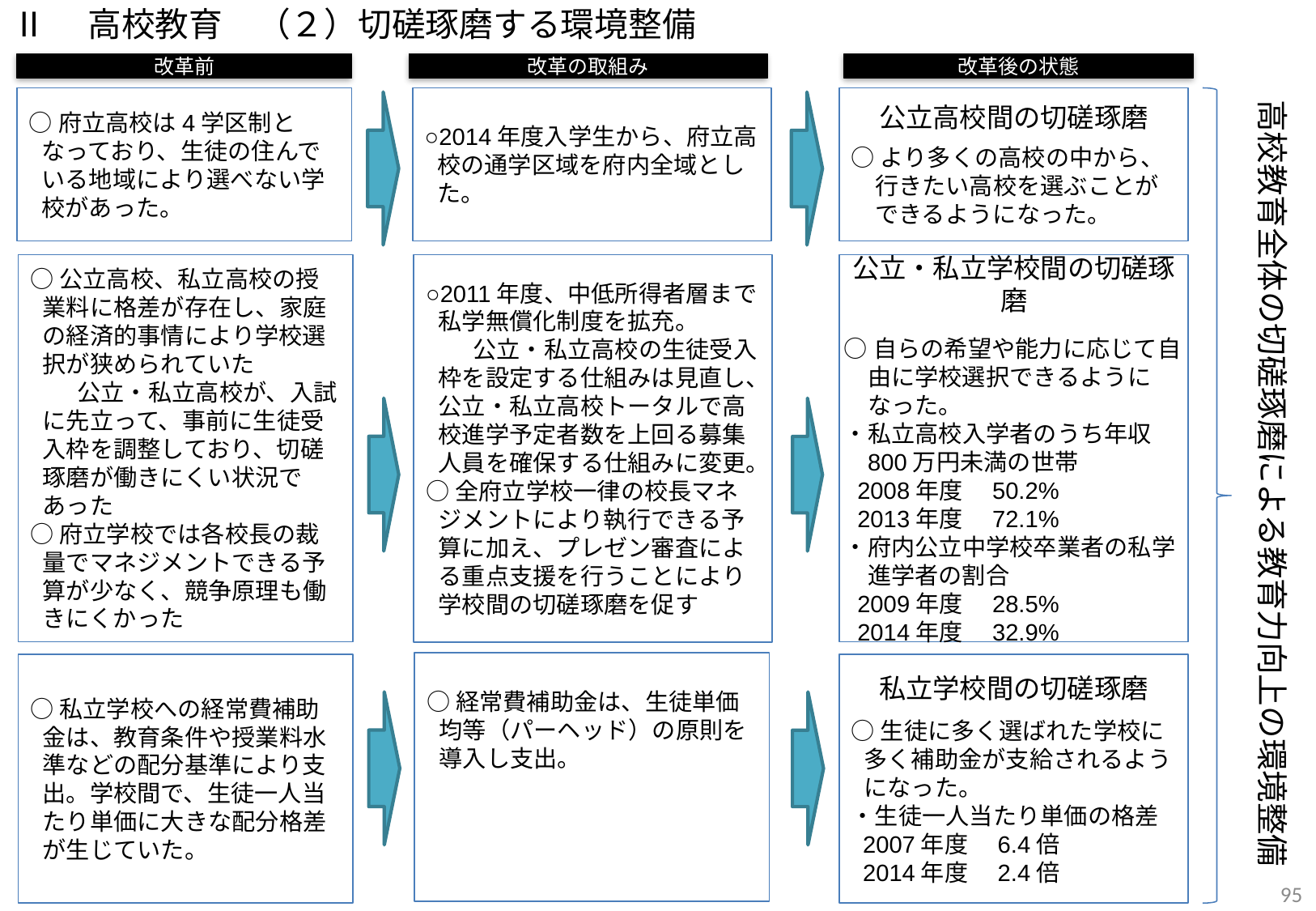

Ⅱ　高校教育　（２）切磋琢磨する環境整備
改革の取組み
改革前
改革後の状態
○府立高校は4学区制となっており、生徒の住んでいる地域により選べない学校があった。
公立高校間の切磋琢磨

○より多くの高校の中から、行きたい高校を選ぶことができるようになった。
○2014年度入学生から、府立高校の通学区域を府内全域とした。

高校教育全体の切磋琢磨による教育力向上の環境整備

○公立高校、私立高校の授業料に格差が存在し、家庭の経済的事情により学校選択が狭められていた
　　公立・私立高校が、入試に先立って、事前に生徒受入枠を調整しており、切磋琢磨が働きにくい状況であった
○府立学校では各校長の裁量でマネジメントできる予算が少なく、競争原理も働きにくかった
公立・私立学校間の切磋琢磨

○自らの希望や能力に応じて自由に学校選択できるようになった。
・私立高校入学者のうち年収800万円未満の世帯
2008年度　50.2%
2013年度　72.1%
・府内公立中学校卒業者の私学進学者の割合
2009年度　28.5%
2014年度　32.9%
○2011年度、中低所得者層まで私学無償化制度を拡充。
　　公立・私立高校の生徒受入枠を設定する仕組みは見直し、公立・私立高校トータルで高校進学予定者数を上回る募集人員を確保する仕組みに変更。
○全府立学校一律の校長マネジメントにより執行できる予算に加え、プレゼン審査による重点支援を行うことにより学校間の切磋琢磨を促す

○経常費補助金は、生徒単価均等（パーヘッド）の原則を導入し支出。
○私立学校への経常費補助金は、教育条件や授業料水準などの配分基準により支出。学校間で、生徒一人当たり単価に大きな配分格差が生じていた。
私立学校間の切磋琢磨

○生徒に多く選ばれた学校に多く補助金が支給されるようになった。
・生徒一人当たり単価の格差
2007年度　6.4倍
2014年度　2.4倍

95